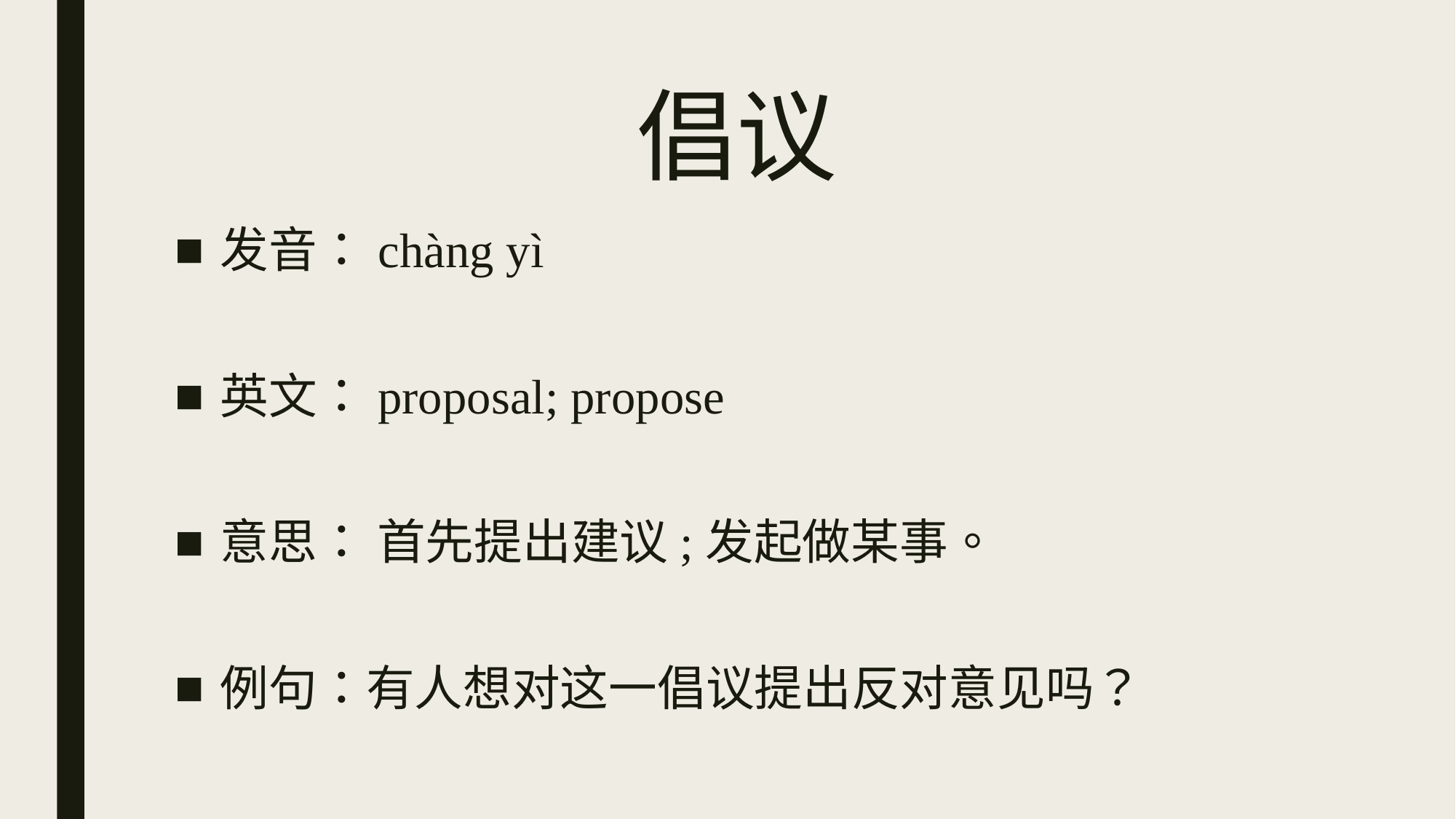

# 倡议
发音：chàng yì

英文：proposal; propose

意思： 首先提出建议;发起做某事。

例句：有人想对这一倡议提出反对意见吗？